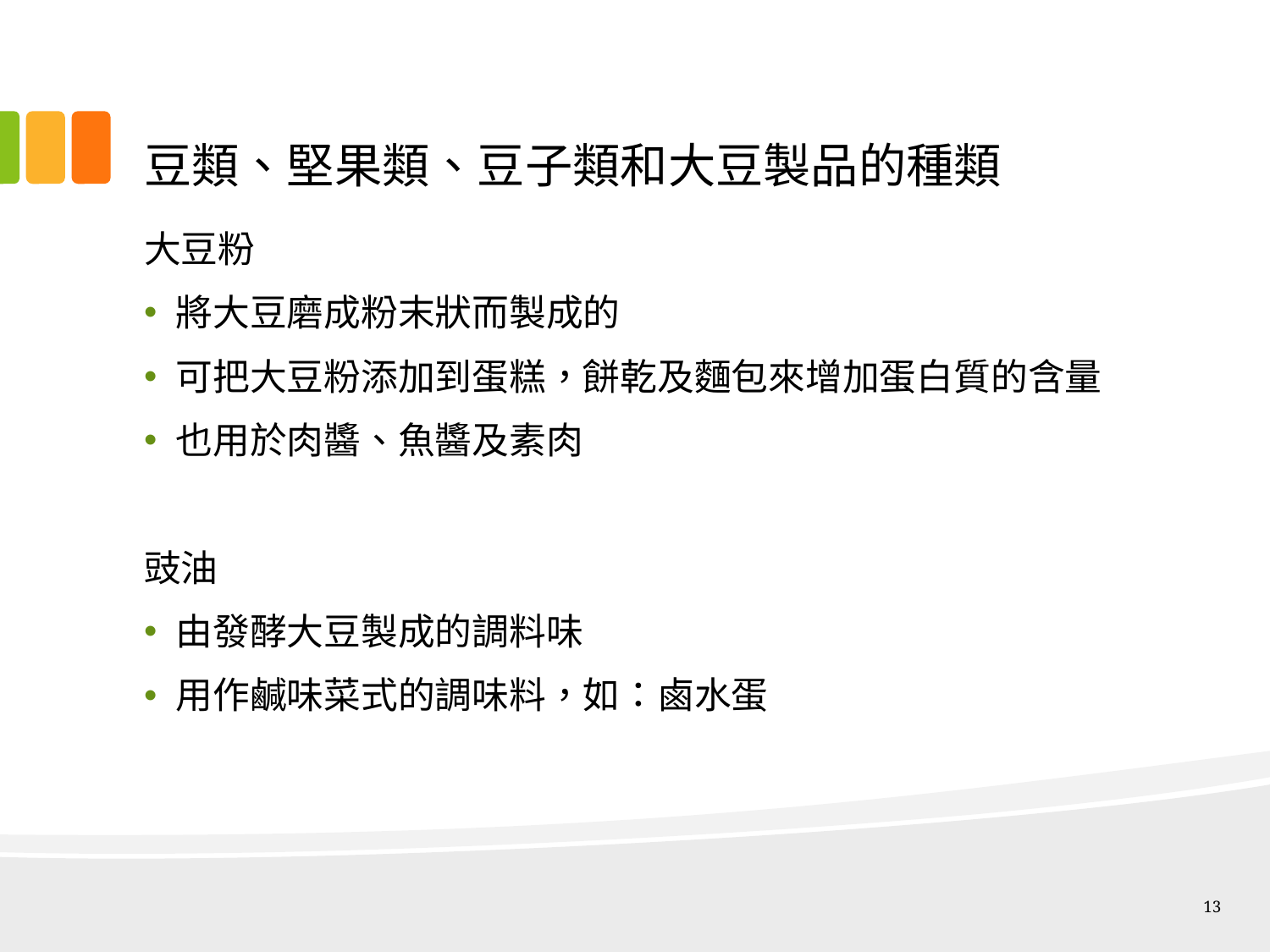

# 豆類、堅果類、豆子類和大豆製品的種類
大豆粉
將大豆磨成粉末狀而製成的
可把大豆粉添加到蛋糕，餅乾及麵包來增加蛋白質的含量
也用於肉醬、魚醬及素肉

豉油
由發酵大豆製成的調料味
用作鹹味菜式的調味料，如：鹵水蛋
13